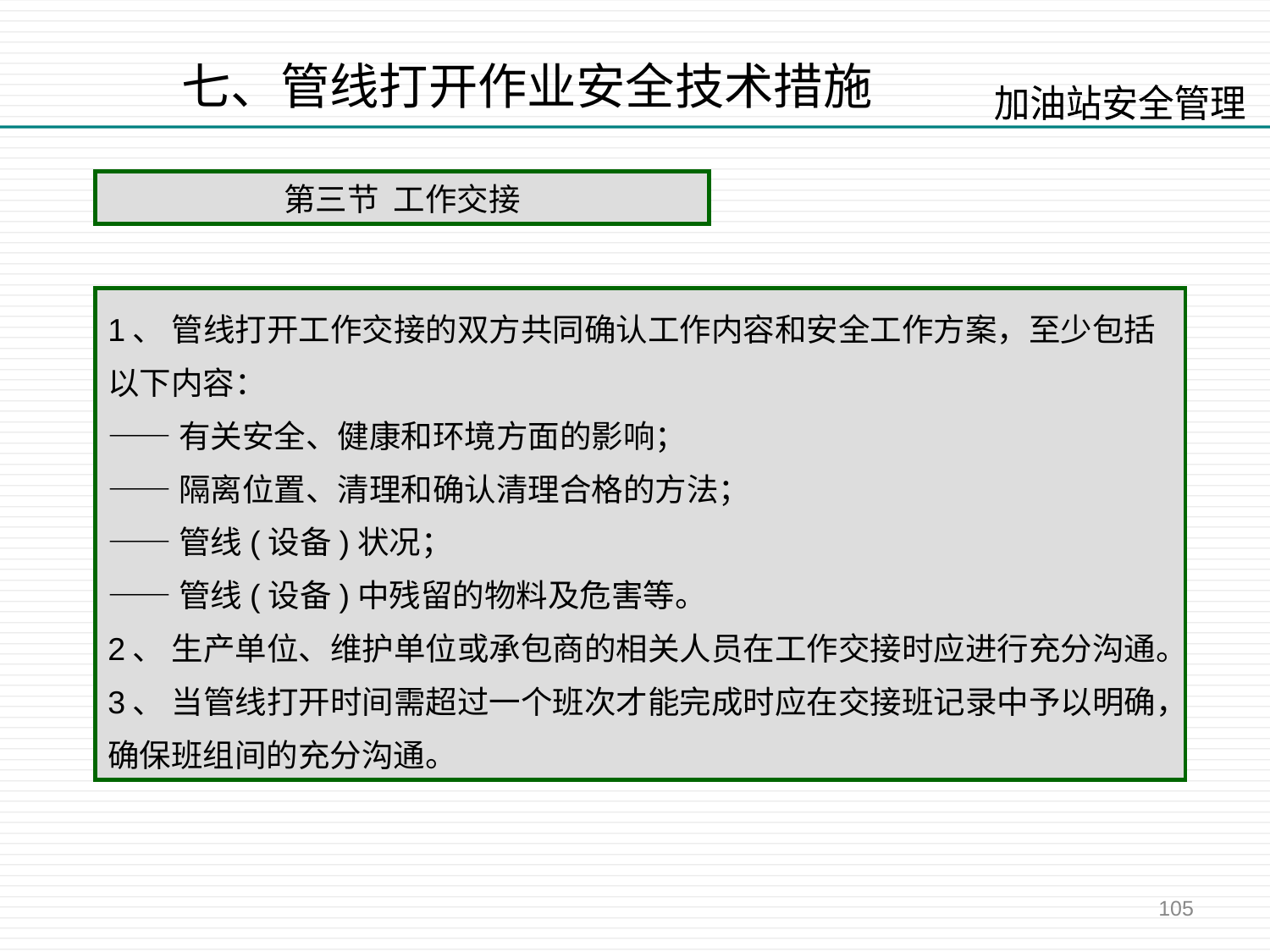

七、管线打开作业安全技术措施
第三节  工作交接
1、 管线打开工作交接的双方共同确认工作内容和安全工作方案，至少包括以下内容：
——有关安全、健康和环境方面的影响；
——隔离位置、清理和确认清理合格的方法；
——管线(设备)状况；
——管线(设备)中残留的物料及危害等。
2、 生产单位、维护单位或承包商的相关人员在工作交接时应进行充分沟通。
3、 当管线打开时间需超过一个班次才能完成时应在交接班记录中予以明确，确保班组间的充分沟通。
105